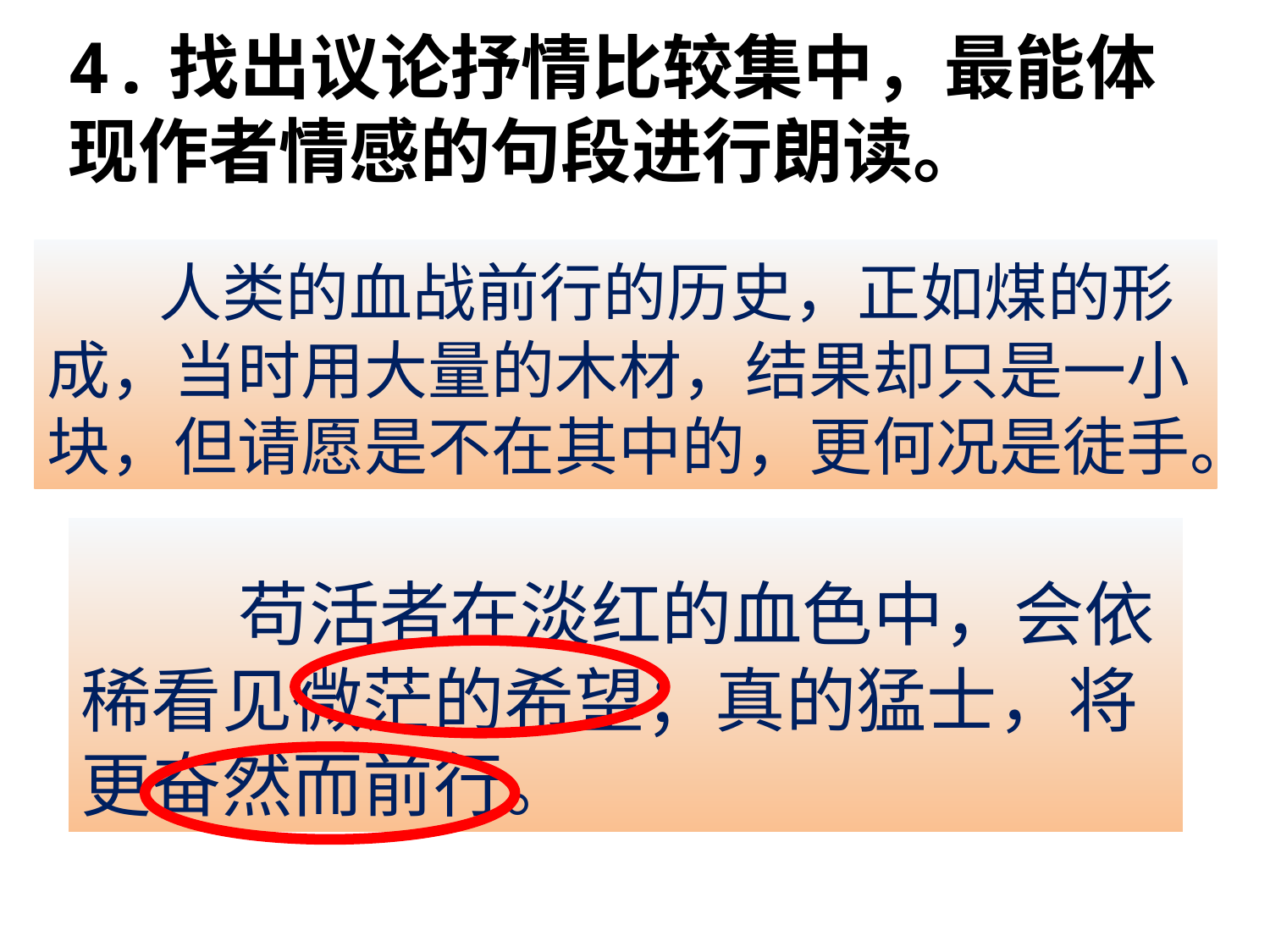

4.找出议论抒情比较集中，最能体现作者情感的句段进行朗读。
      人类的血战前行的历史，正如煤的形成，当时用大量的木材，结果却只是一小块，但请愿是不在其中的，更何况是徒手。

        苟活者在淡红的血色中，会依稀看见微茫的希望；真的猛士，将更奋然而前行。